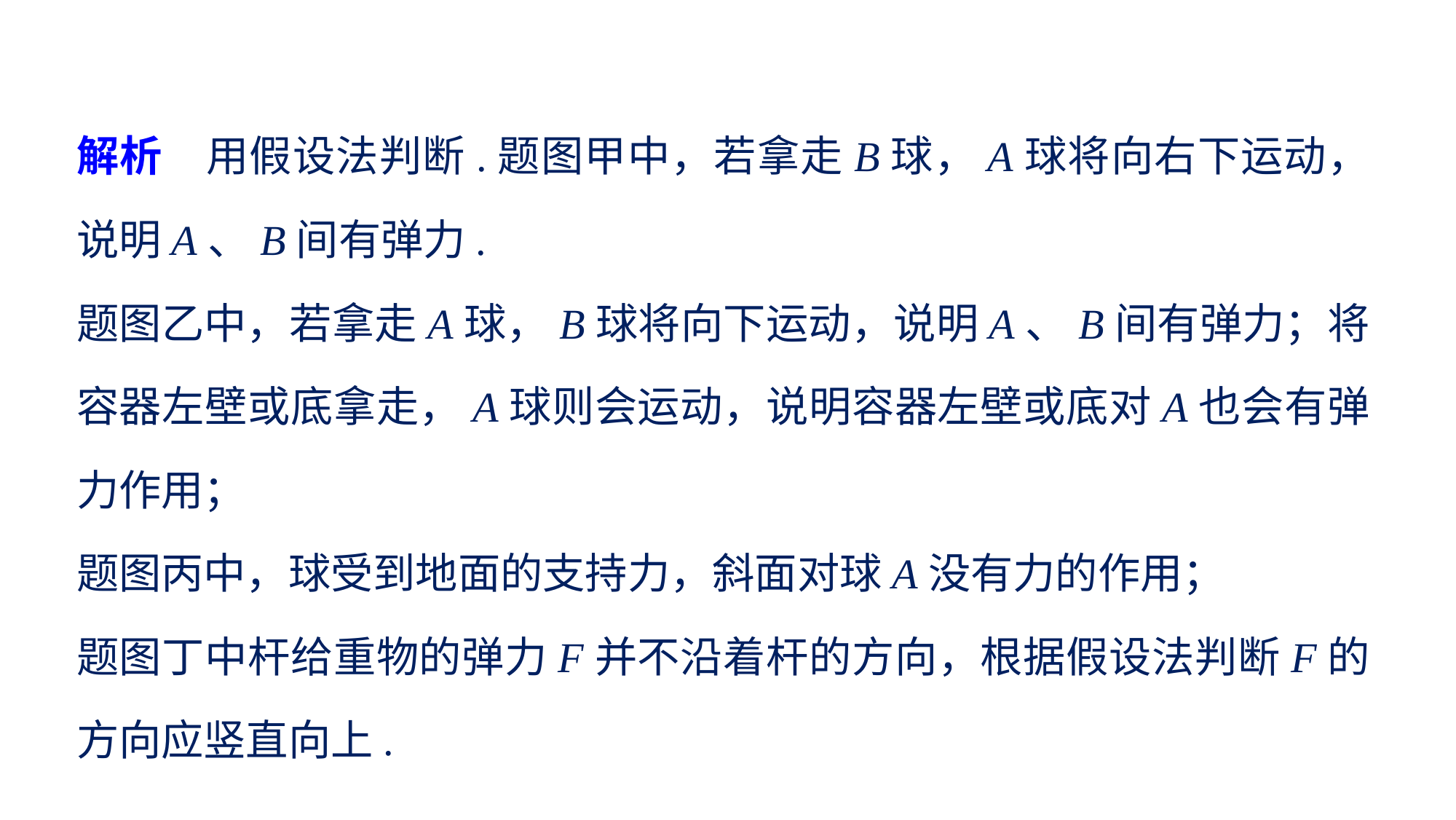

解析　用假设法判断.题图甲中，若拿走B球，A球将向右下运动，说明A、B间有弹力.
题图乙中，若拿走A球，B球将向下运动，说明A、B间有弹力；将容器左壁或底拿走，A球则会运动，说明容器左壁或底对A也会有弹力作用；
题图丙中，球受到地面的支持力，斜面对球A没有力的作用；
题图丁中杆给重物的弹力F并不沿着杆的方向，根据假设法判断F的方向应竖直向上.